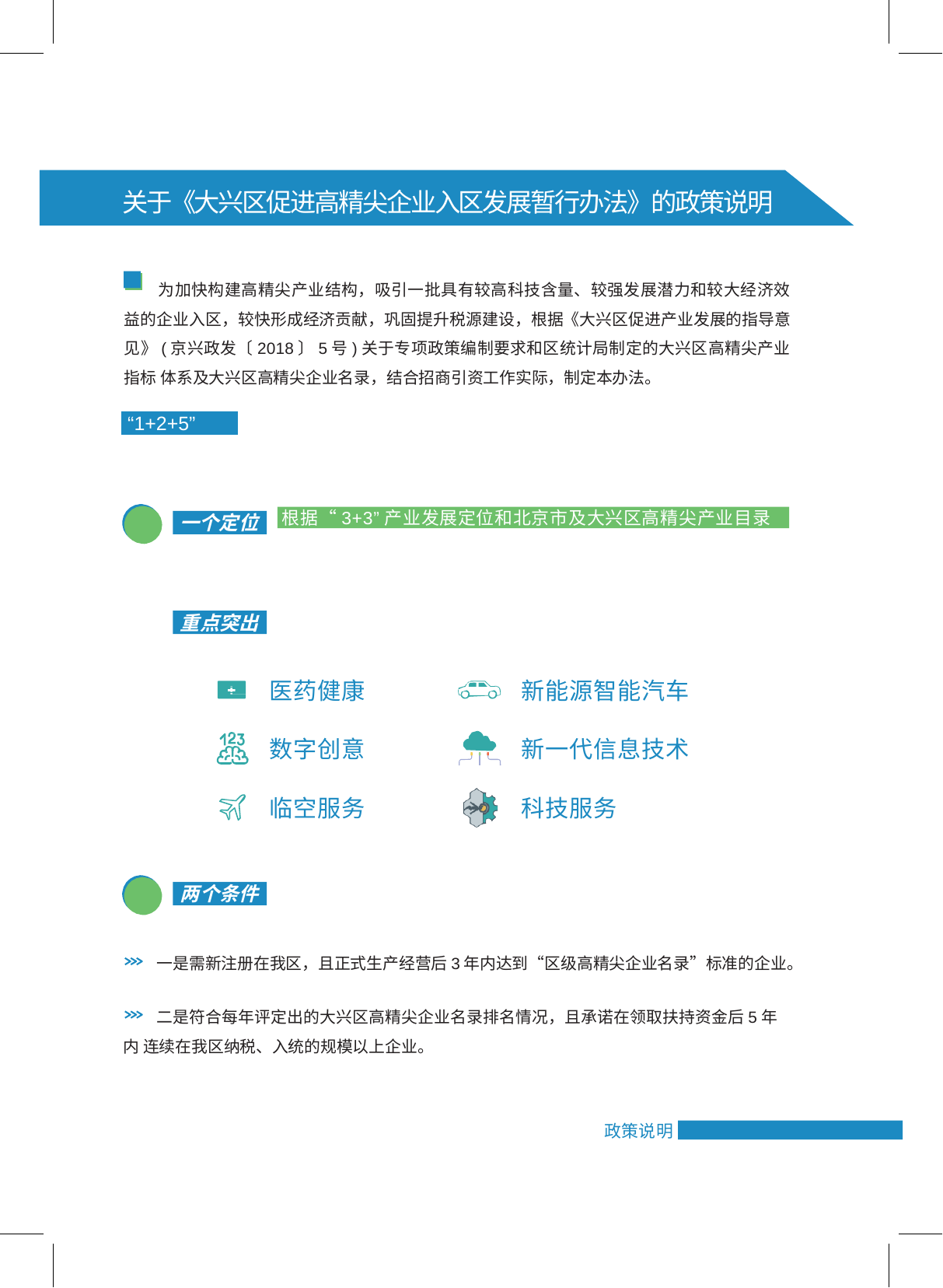

关于《大兴区促进高精尖企业入区发展暂行办法》的政策说明
为加快构建高精尖产业结构，吸引一批具有较高科技含量、较强发展潜力和较大经济效 益的企业入区，较快形成经济贡献，巩固提升税源建设，根据《大兴区促进产业发展的指导意 见》(京兴政发〔2018〕5号)关于专项政策编制要求和区统计局制定的大兴区高精尖产业指标 体系及大兴区高精尖企业名录，结合招商引资工作实际，制定本办法。

“1+2+5”

根据“3+3”产业发展定位和北京市及大兴区高精尖产业目录
一个定位
重点突出
医药健康
新能源智能汽车

数字创意
新一代信息技术

临空服务
科技服务

两个条件
一是需新注册在我区，且正式生产经营后3年内达到“区级高精尖企业名录”标准的企业。

二是符合每年评定出的大兴区高精尖企业名录排名情况，且承诺在领取扶持资金后5年内 连续在我区纳税、入统的规模以上企业。

政策说明